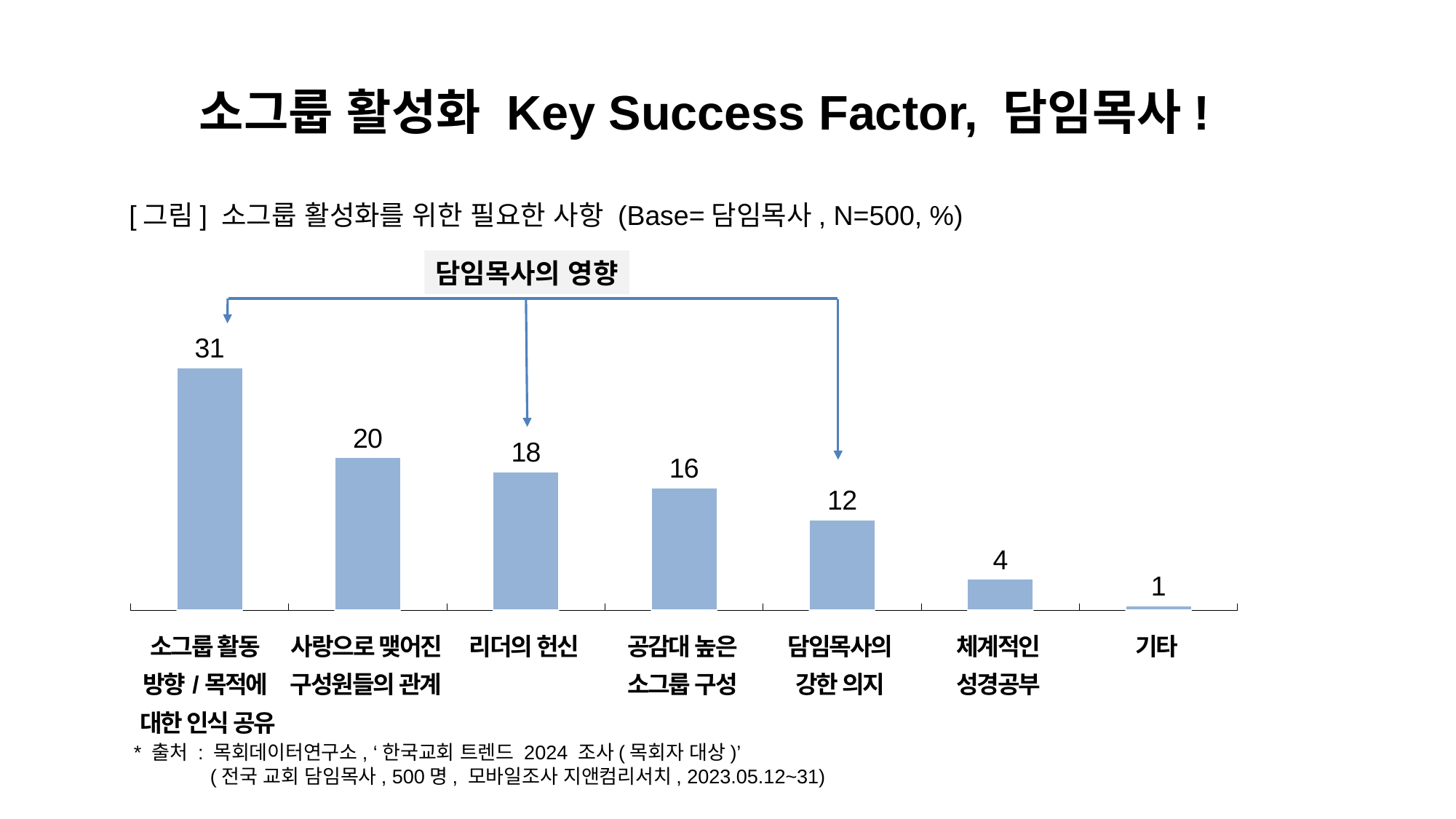

소그룹 활성화 Key Success Factor, 담임목사!
[그림] 소그룹 활성화를 위한 필요한 사항 (Base=담임목사, N=500, %)
담임목사의 영향

### Chart

| Category | 개신교인 |
|---|---|
| 소그룹 활동 방향/목적에 대한 인식 공유 | 사랑으로 맺어진 구성원들의 관계 | 리더의 헌신 | 공감대 높은 소그룹 구성 | 담임목사의 강한 의지 | 체계적인 성경공부 | 기타 |
| --- | --- | --- | --- | --- | --- | --- |
* 출처 : 목회데이터연구소, ‘한국교회 트렌드 2024 조사(목회자 대상)’
              (전국 교회 담임목사, 500명, 모바일조사 지앤컴리서치, 2023.05.12~31)